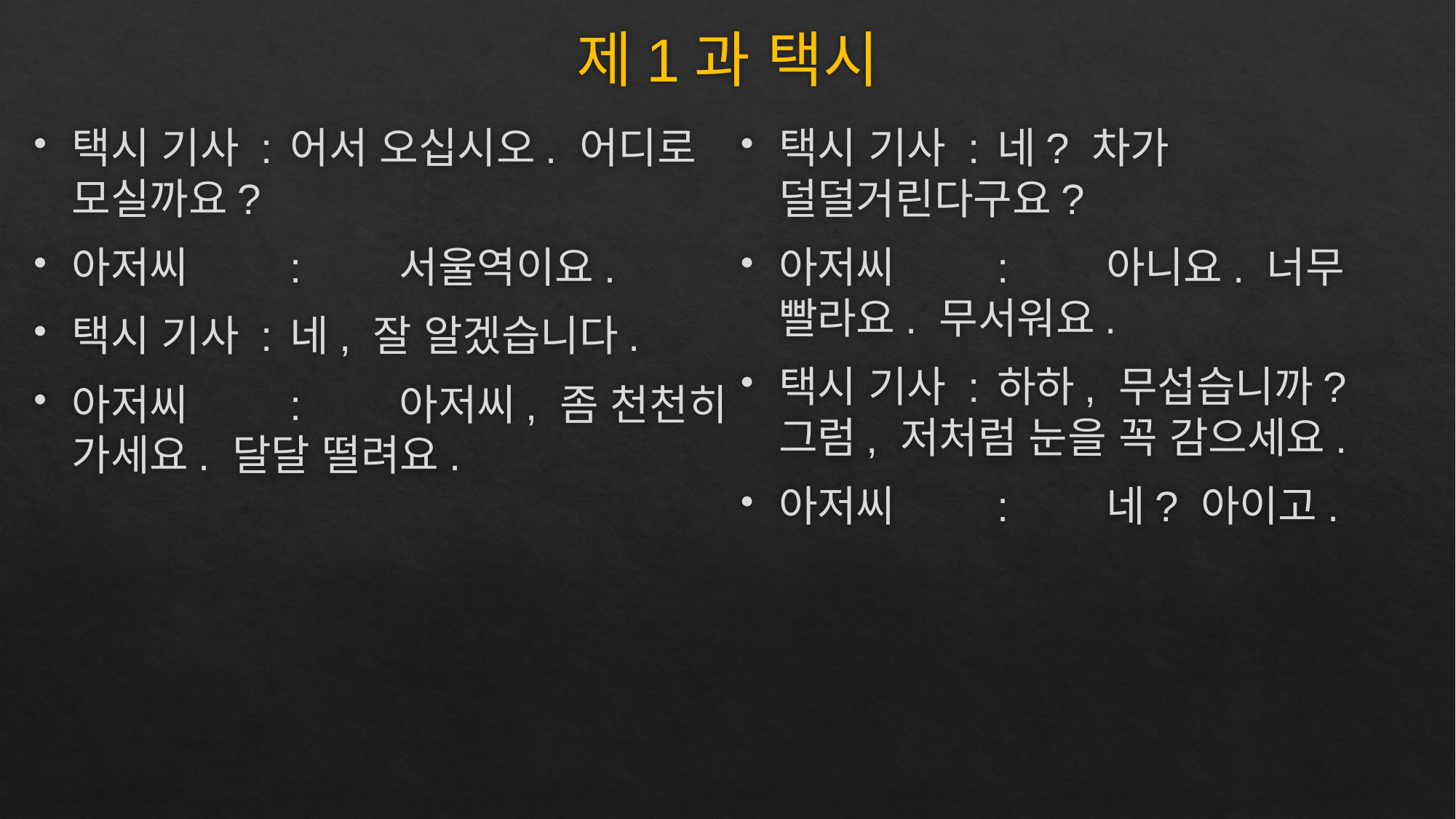

# 제1과 택시
택시 기사 :	어서 오십시오. 어디로 모실까요?
아저씨	:	서울역이요.
택시 기사 :	네, 잘 알겠습니다.
아저씨	:	아저씨, 좀 천천히 가세요. 달달 떨려요.

택시 기사 :	네? 차가 덜덜거린다구요?
아저씨	:	아니요. 너무 빨라요. 무서워요.
택시 기사 :	하하, 무섭습니까? 그럼, 저처럼 눈을 꼭 감으세요.
아저씨	:	네? 아이고.